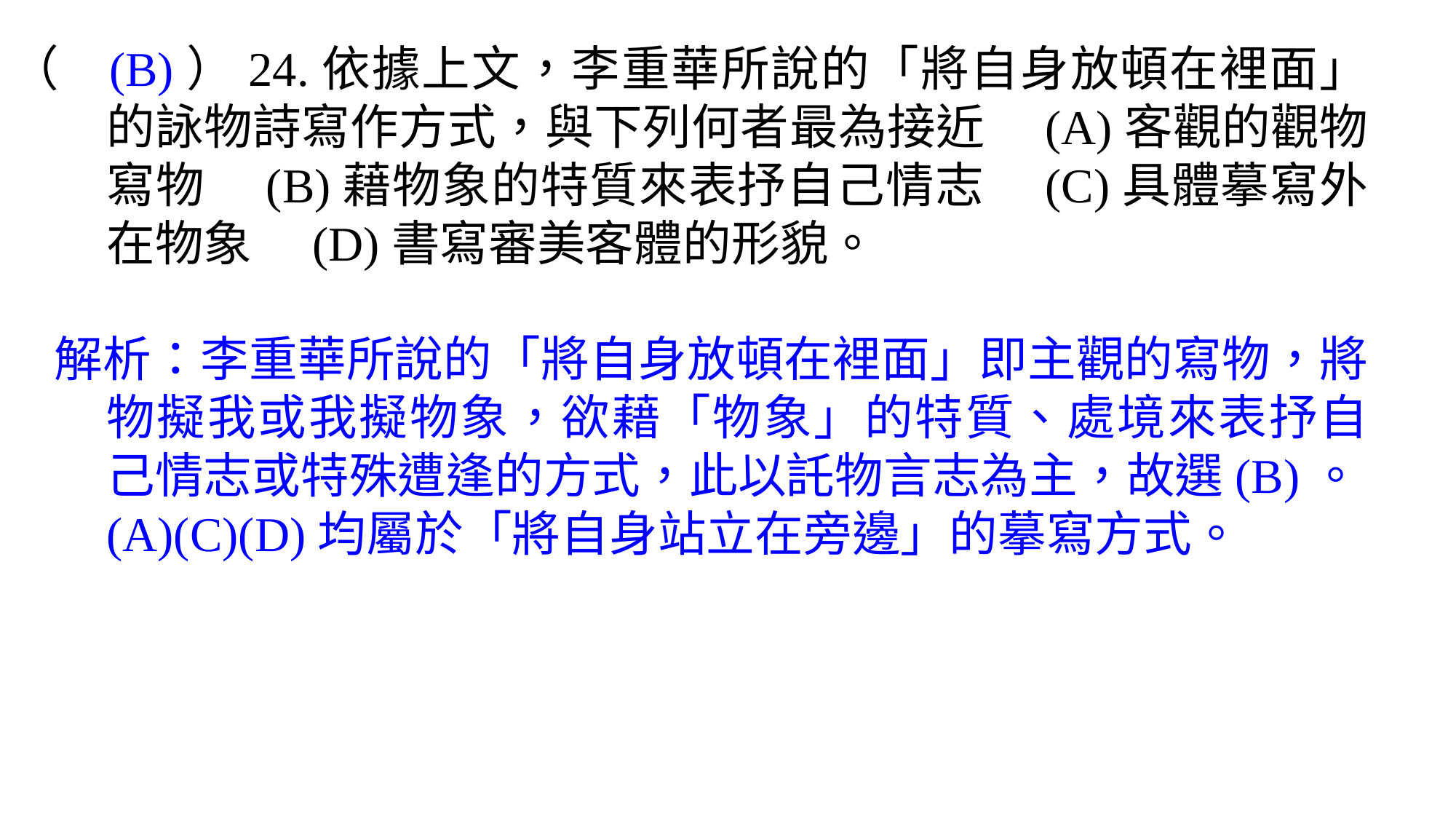

（	(B)）24.依據上文，李重華所說的「將自身放頓在裡面」的詠物詩寫作方式，與下列何者最為接近　(A)客觀的觀物寫物　(B)藉物象的特質來表抒自己情志　(C)具體摹寫外在物象　(D)書寫審美客體的形貌。

解析：李重華所說的「將自身放頓在裡面」即主觀的寫物，將物擬我或我擬物象，欲藉「物象」的特質、處境來表抒自己情志或特殊遭逢的方式，此以託物言志為主，故選(B)。(A)(C)(D)均屬於「將自身站立在旁邊」的摹寫方式。